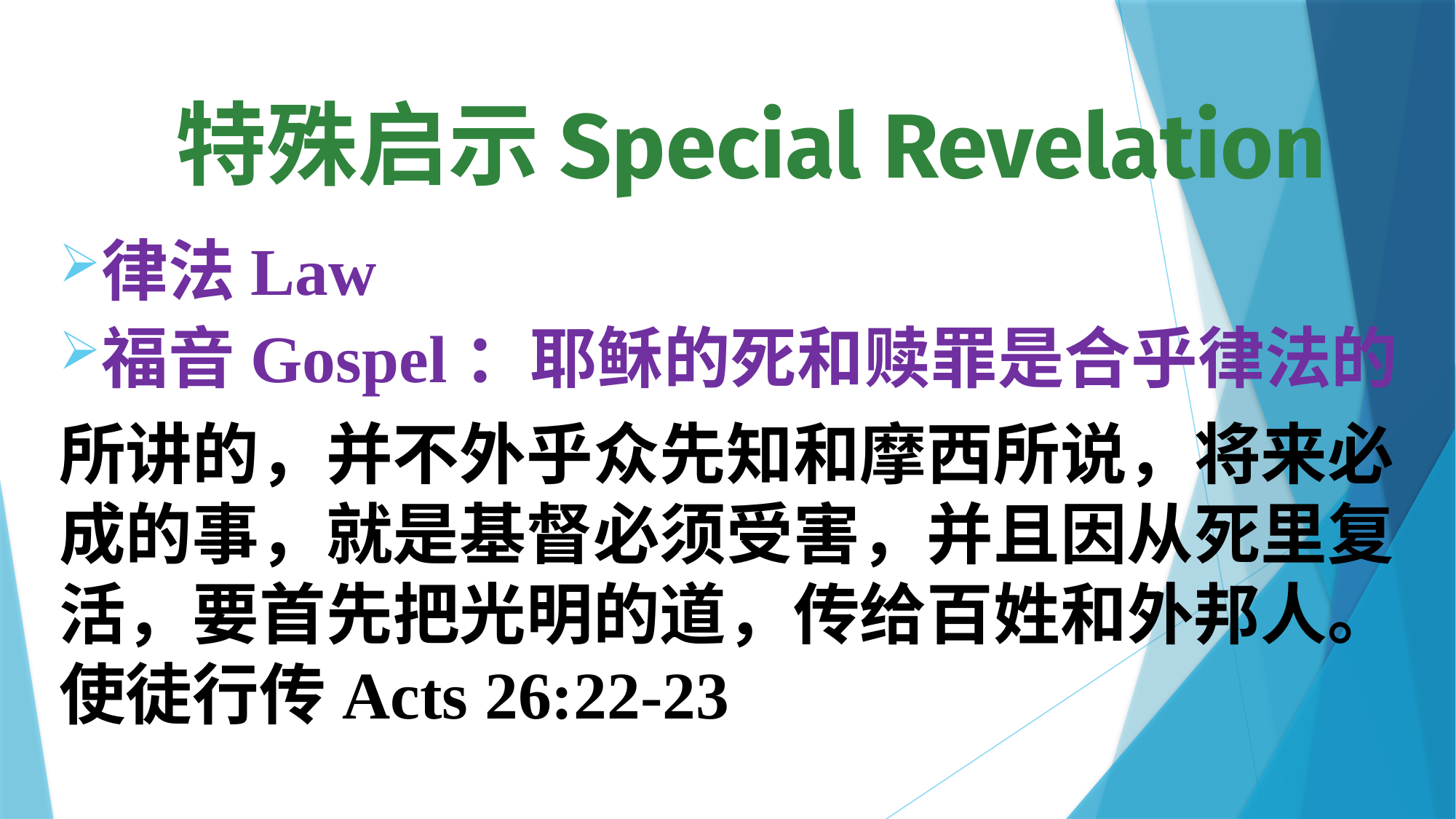

# 特殊启示Special Revelation
律法Law
福音Gospel：耶稣的死和赎罪是合乎律法的
所讲的，并不外乎众先知和摩西所说，将来必成的事，就是基督必须受害，并且因从死里复活，要首先把光明的道，传给百姓和外邦人。使徒行传Acts 26:22-23